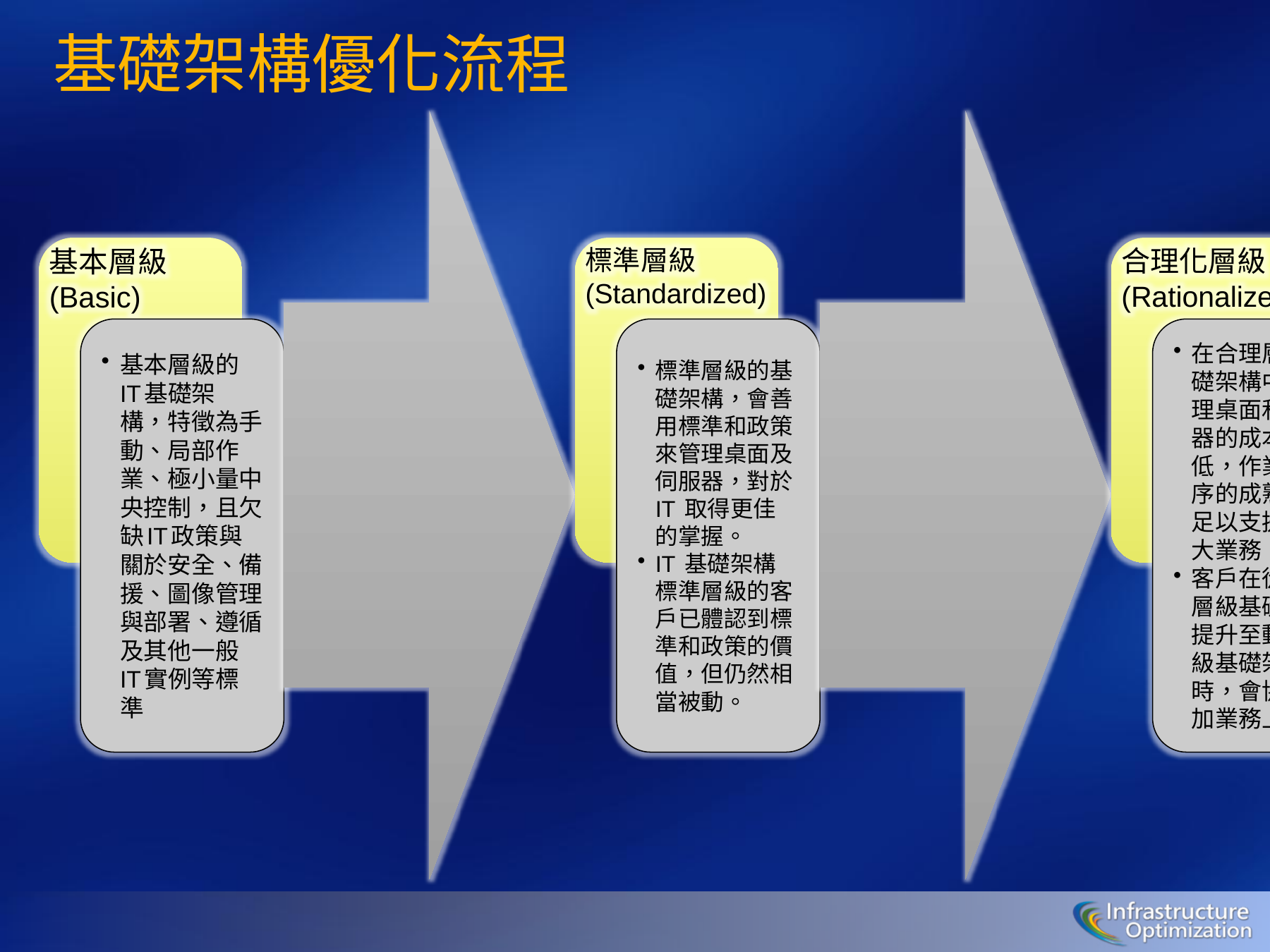

# 基礎架構優化流程
基本層級 (Basic)
基本層級的IT基礎架構，特徵為手動、局部作業、極小量中央控制，且欠缺IT政策與關於安全、備援、圖像管理與部署、遵循及其他一般IT實例等標準
標準層級 (Standardized)
標準層級的基礎架構，會善用標準和政策來管理桌面及伺服器，對於 IT 取得更佳的掌握。
IT 基礎架構標準層級的客戶已體認到標準和政策的價值，但仍然相當被動。